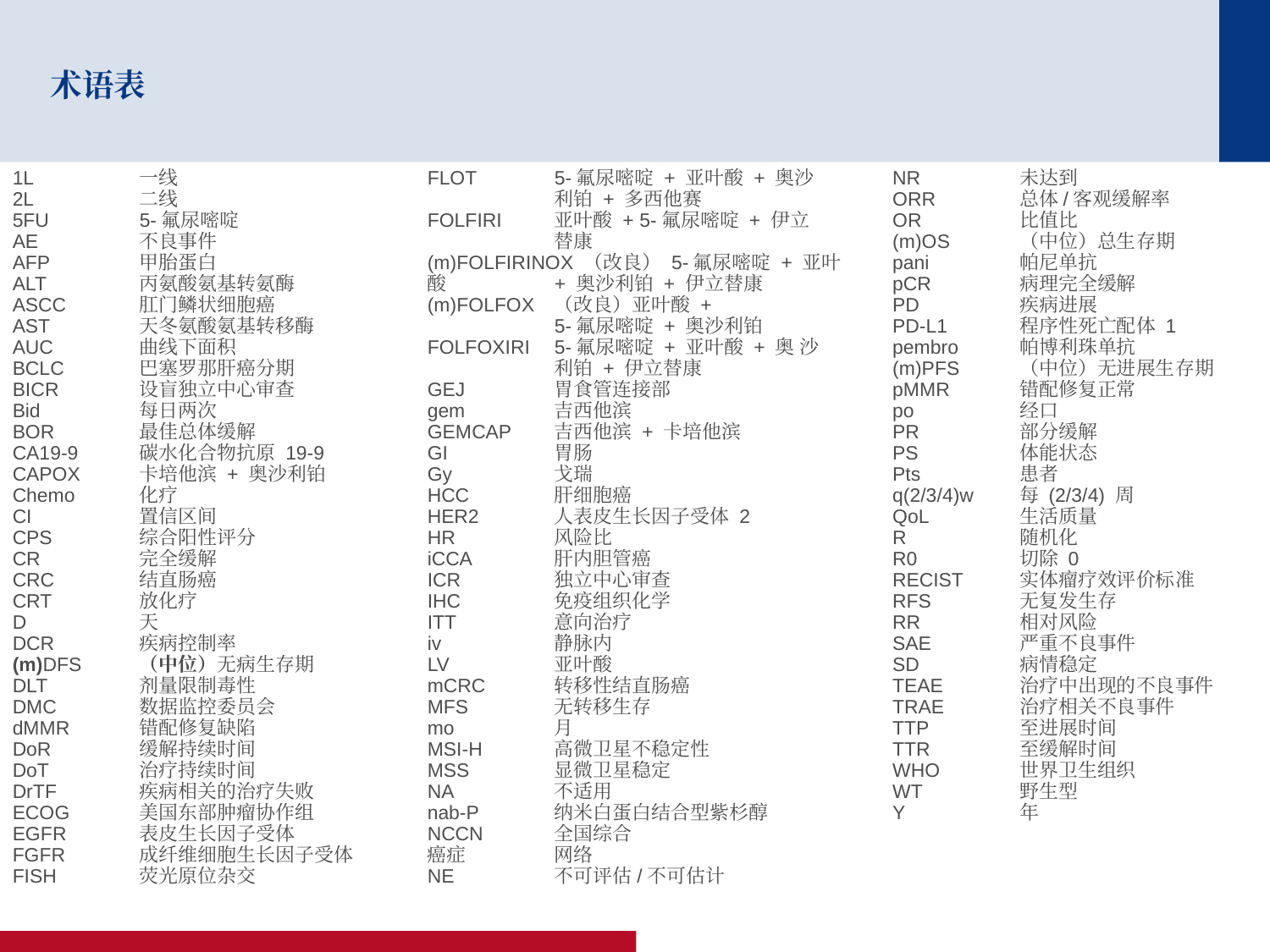

# 术语表
1L	一线
2L	二线
5FU	5-氟尿嘧啶
AE	不良事件
AFP	甲胎蛋白
ALT	丙氨酸氨基转氨酶
ASCC	肛门鳞状细胞癌
AST	天冬氨酸氨基转移酶
AUC	曲线下面积
BCLC	巴塞罗那肝癌分期
BICR	设盲独立中心审查
Bid	每日两次
BOR	最佳总体缓解
CA19-9	碳水化合物抗原 19-9
CAPOX	卡培他滨 + 奥沙利铂
Chemo	化疗
CI	置信区间
CPS	综合阳性评分
CR	完全缓解
CRC	结直肠癌
CRT	放化疗
D	天
DCR	疾病控制率
(m)DFS	（中位）无病生存期
DLT	剂量限制毒性
DMC	数据监控委员会
dMMR	错配修复缺陷
DoR	缓解持续时间
DoT	治疗持续时间
DrTF	疾病相关的治疗失败
ECOG	美国东部肿瘤协作组
EGFR	表皮生长因子受体
FGFR	成纤维细胞生长因子受体
FISH	荧光原位杂交
FLOT	5-氟尿嘧啶 + 亚叶酸 + 奥沙	利铂 + 多西他赛
FOLFIRI	亚叶酸 + 5-氟尿嘧啶 + 伊立	替康
(m)FOLFIRINOX （改良） 5-氟尿嘧啶 + 亚叶酸 	+ 奥沙利铂 + 伊立替康
(m)FOLFOX	（改良）亚叶酸 +
	5-氟尿嘧啶 + 奥沙利铂
FOLFOXIRI	5-氟尿嘧啶 + 亚叶酸 + 奥 沙	利铂 + 伊立替康
GEJ	胃食管连接部
gem	吉西他滨
GEMCAP	吉西他滨 + 卡培他滨
GI	胃肠
Gy	戈瑞
HCC	肝细胞癌
HER2	人表皮生长因子受体 2
HR	风险比
iCCA	肝内胆管癌
ICR	独立中心审查
IHC	免疫组织化学
ITT	意向治疗
iv	静脉内
LV	亚叶酸
mCRC	转移性结直肠癌
MFS	无转移生存
mo	月
MSI-H	高微卫星不稳定性
MSS	显微卫星稳定
NA	不适用
nab-P	纳米白蛋白结合型紫杉醇
NCCN	全国综合
癌症	网络
NE	不可评估/不可估计
NR	未达到
ORR	总体/客观缓解率
OR	比值比
(m)OS	（中位）总生存期
pani	帕尼单抗
pCR	病理完全缓解
PD	疾病进展
PD-L1	程序性死亡配体 1
pembro	帕博利珠单抗
(m)PFS	（中位）无进展生存期
pMMR	错配修复正常
po	经口
PR	部分缓解
PS	体能状态
Pts	患者
q(2/3/4)w	每 (2/3/4) 周
QoL	生活质量
R	随机化
R0	切除 0
RECIST	实体瘤疗效评价标准
RFS	无复发生存
RR	相对风险
SAE	严重不良事件
SD	病情稳定
TEAE	治疗中出现的不良事件
TRAE	治疗相关不良事件
TTP	至进展时间
TTR	至缓解时间
WHO	世界卫生组织
WT 	野生型
Y	年